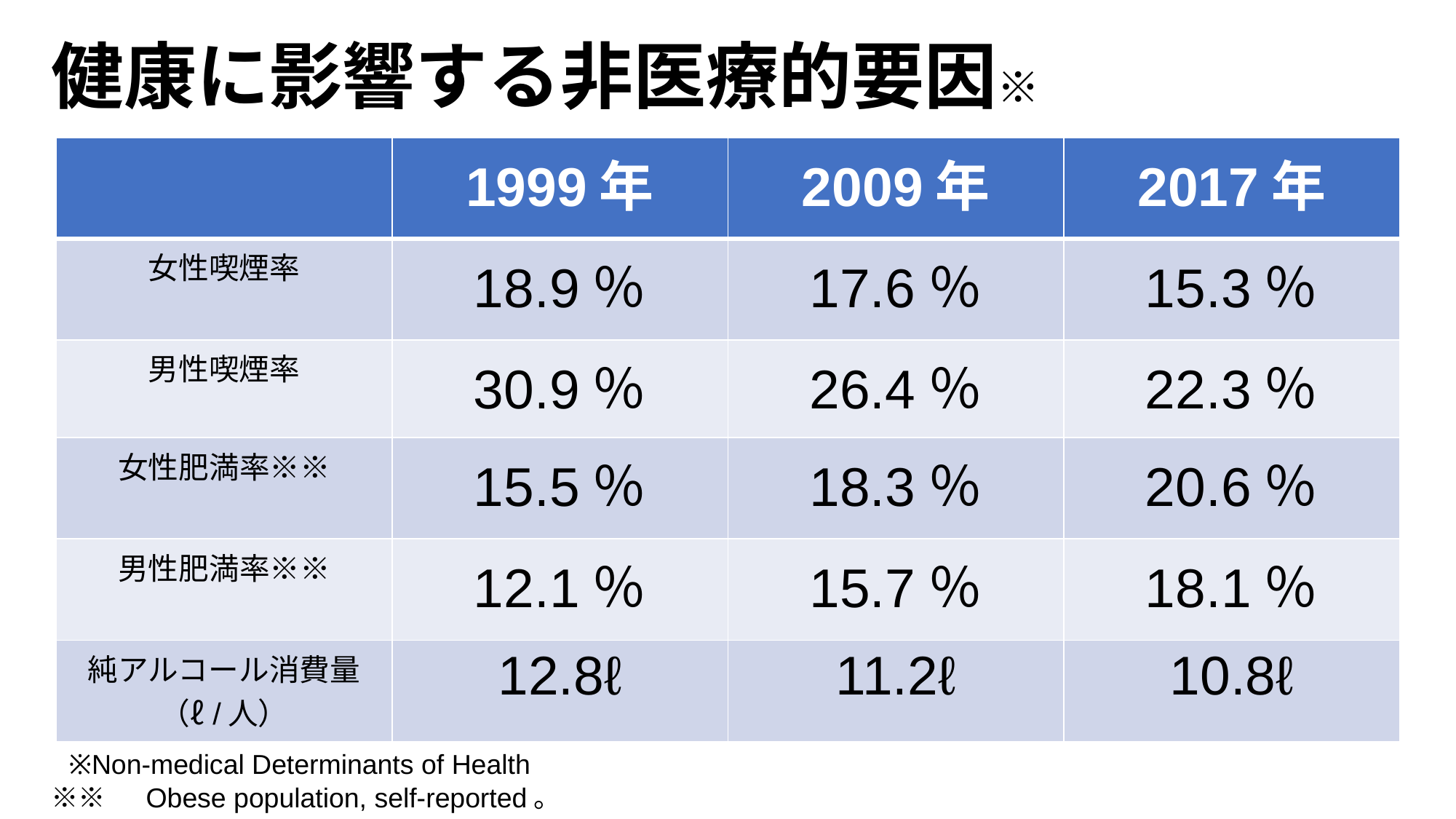

# 健康に影響する非医療的要因※
|  | 1999年 | 2009年 | 2017年 |
| --- | --- | --- | --- |
| 女性喫煙率 | 18.9％ | 17.6％ | 15.3％ |
| 男性喫煙率 | 30.9％ | 26.4％ | 22.3％ |
| 女性肥満率※※ | 15.5％ | 18.3％ | 20.6％ |
| 男性肥満率※※ | 12.1％ | 15.7％ | 18.1％ |
| 純アルコール消費量 （ℓ/人） | 12.8ℓ | 11.2ℓ | 10.8ℓ |
※Non-medical Determinants of Health
※※　Obese population, self-reported。